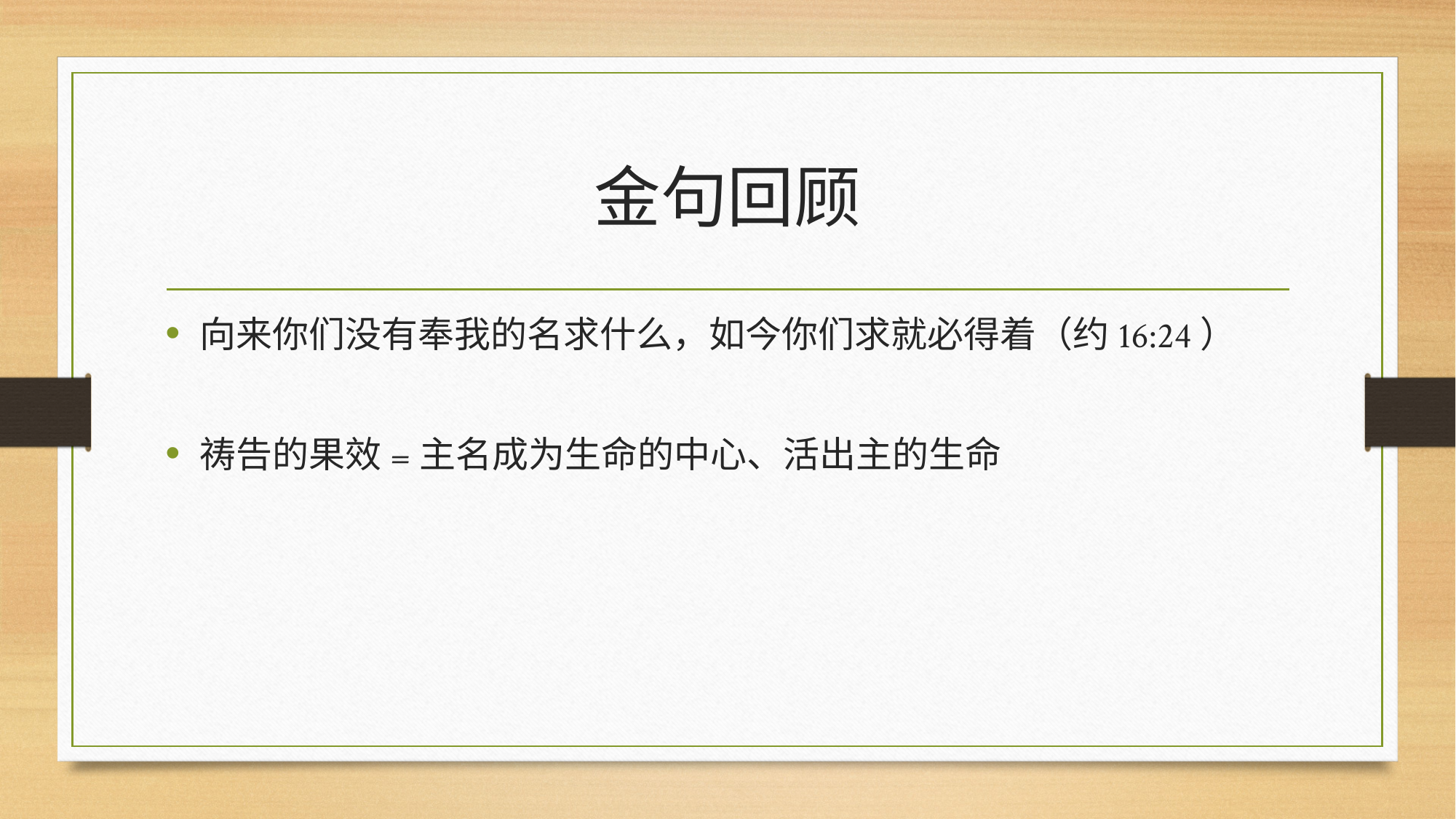

# 金句回顾
向来你们没有奉我的名求什么，如今你们求就必得着（约16:24）

祷告的果效=主名成为生命的中心、活出主的生命